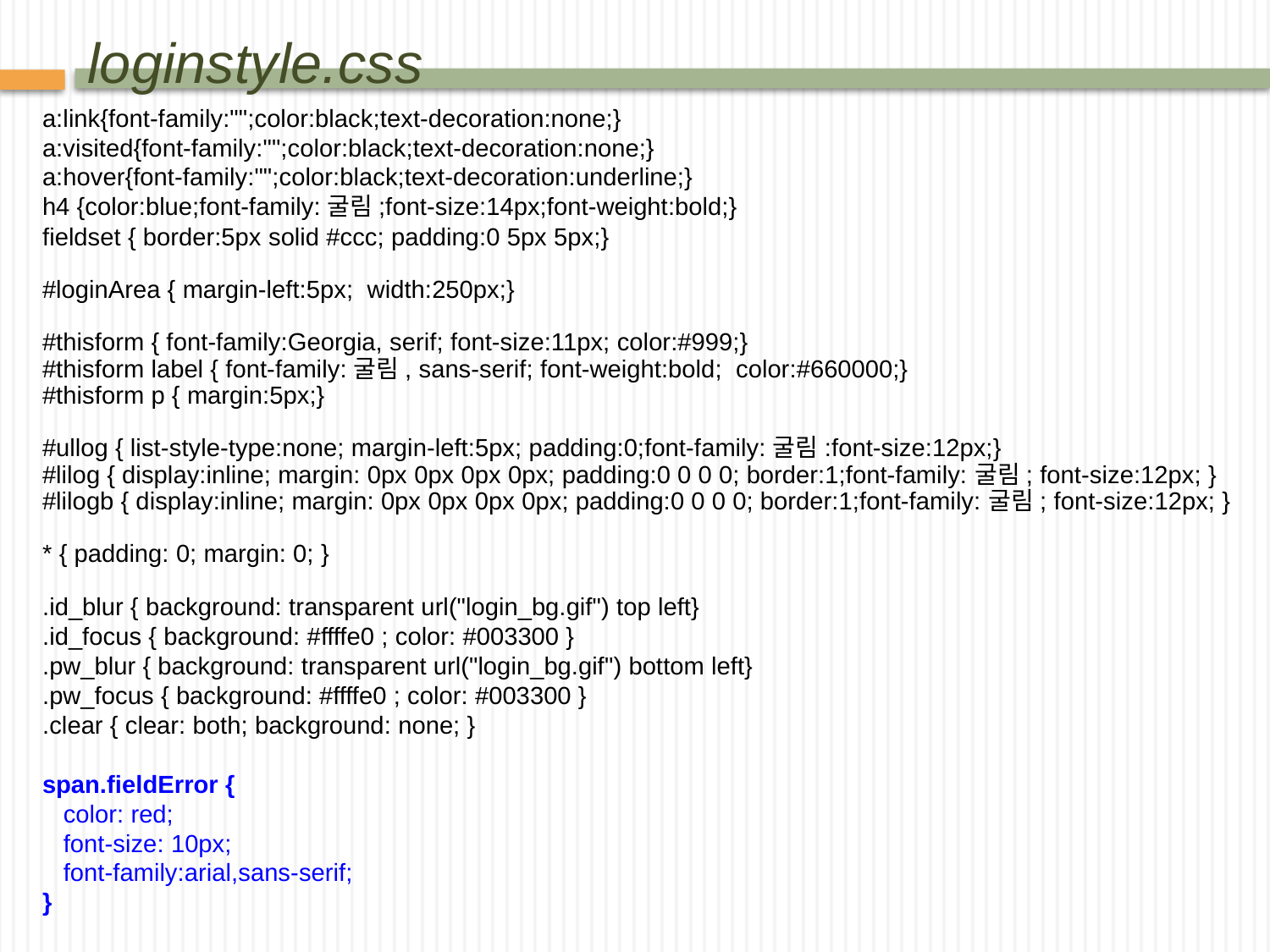

# loginstyle.css
a:link{font-family:"";color:black;text-decoration:none;}
a:visited{font-family:"";color:black;text-decoration:none;}
a:hover{font-family:"";color:black;text-decoration:underline;}
h4 {color:blue;font-family:굴림;font-size:14px;font-weight:bold;}
fieldset { border:5px solid #ccc; padding:0 5px 5px;}

#loginArea { margin-left:5px;  width:250px;}

#thisform { font-family:Georgia, serif; font-size:11px; color:#999;}
#thisform label { font-family:굴림, sans-serif; font-weight:bold;  color:#660000;}
#thisform p { margin:5px;}

#ullog { list-style-type:none; margin-left:5px; padding:0;font-family:굴림:font-size:12px;}
#lilog { display:inline; margin: 0px 0px 0px 0px; padding:0 0 0 0; border:1;font-family:굴림; font-size:12px; }
#lilogb { display:inline; margin: 0px 0px 0px 0px; padding:0 0 0 0; border:1;font-family:굴림; font-size:12px; }

* { padding: 0; margin: 0; }

.id_blur { background: transparent url("login_bg.gif") top left}
.id_focus { background: #ffffe0 ; color: #003300 }
.pw_blur { background: transparent url("login_bg.gif") bottom left}
.pw_focus { background: #ffffe0 ; color: #003300 }
.clear { clear: both; background: none; }

span.fieldError {
   color: red;
   font-size: 10px;
   font-family:arial,sans-serif;
}